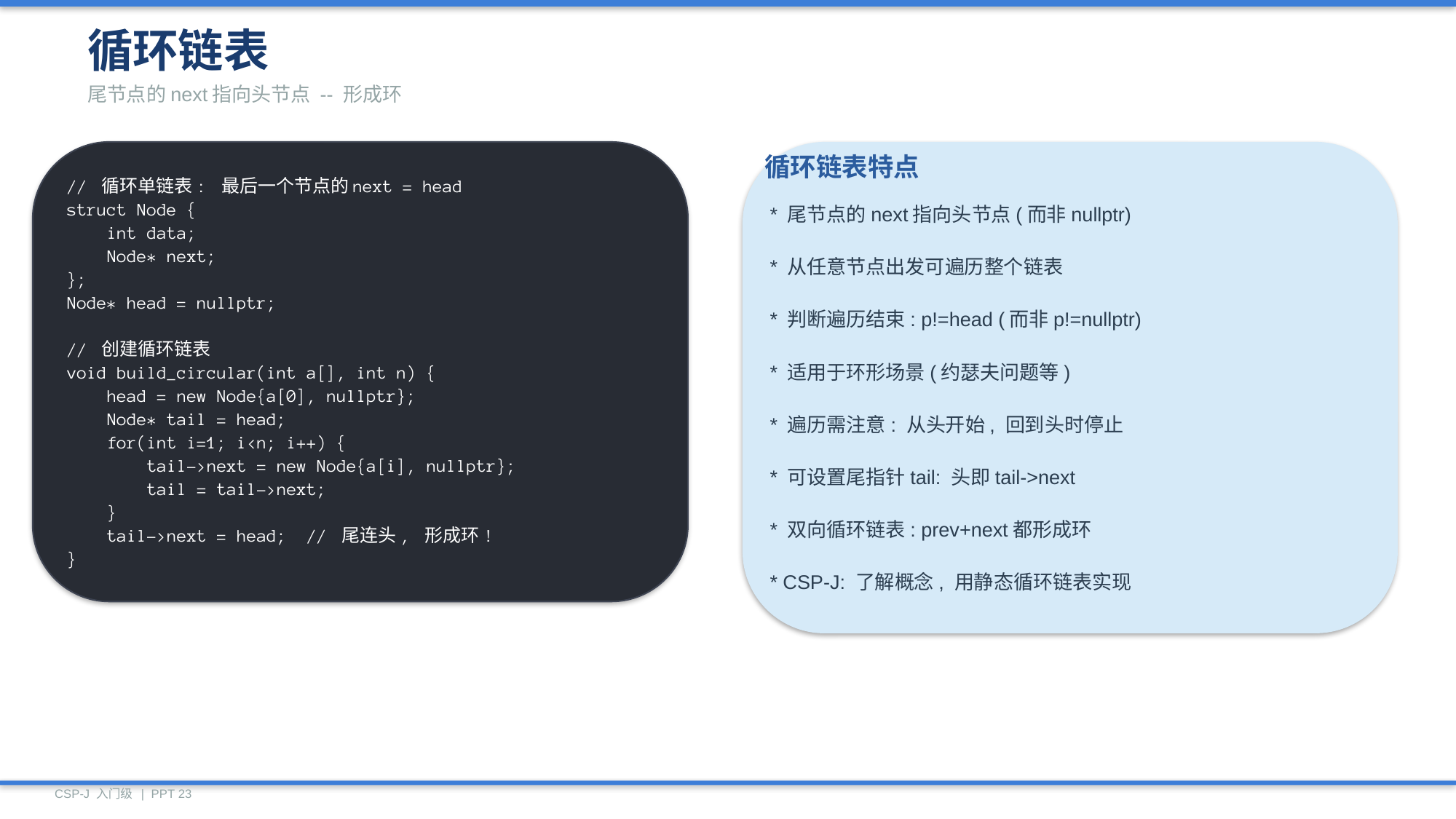

循环链表
尾节点的next指向头节点 -- 形成环
// 循环单链表: 最后一个节点的next = head
struct Node {
    int data;
    Node* next;
};
Node* head = nullptr;

// 创建循环链表
void build_circular(int a[], int n) {
    head = new Node{a[0], nullptr};
    Node* tail = head;
    for(int i=1; i<n; i++) {
        tail->next = new Node{a[i], nullptr};
        tail = tail->next;
    }
    tail->next = head;  // 尾连头, 形成环!
}

循环链表特点
* 尾节点的next指向头节点(而非nullptr)
* 从任意节点出发可遍历整个链表
* 判断遍历结束: p!=head (而非p!=nullptr)
* 适用于环形场景(约瑟夫问题等)
* 遍历需注意: 从头开始, 回到头时停止
* 可设置尾指针tail: 头即tail->next
* 双向循环链表: prev+next都形成环
* CSP-J: 了解概念, 用静态循环链表实现

CSP-J 入门级  |  PPT 23